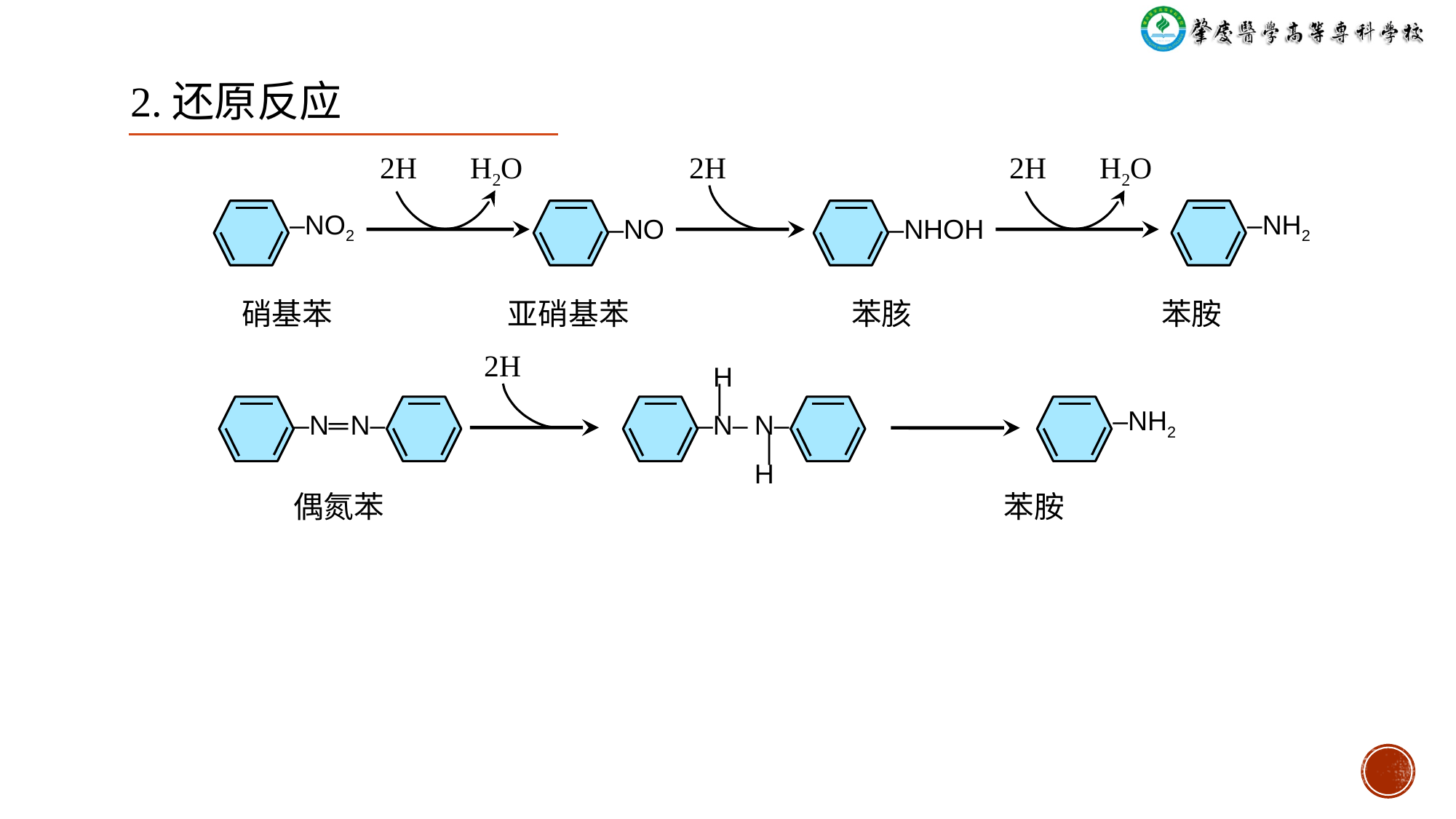

2.还原反应
2H
H2O
2H
2H
H2O

‒NO2

‒NO

‒NHOH

‒NH2

硝基苯                          亚硝基苯                                 苯胲                                     苯胺
2H
  H
  ׀
‒N‒

N‒
 ׀
H

‒N═

N‒

‒NH2

偶氮苯                                                                                            苯胺